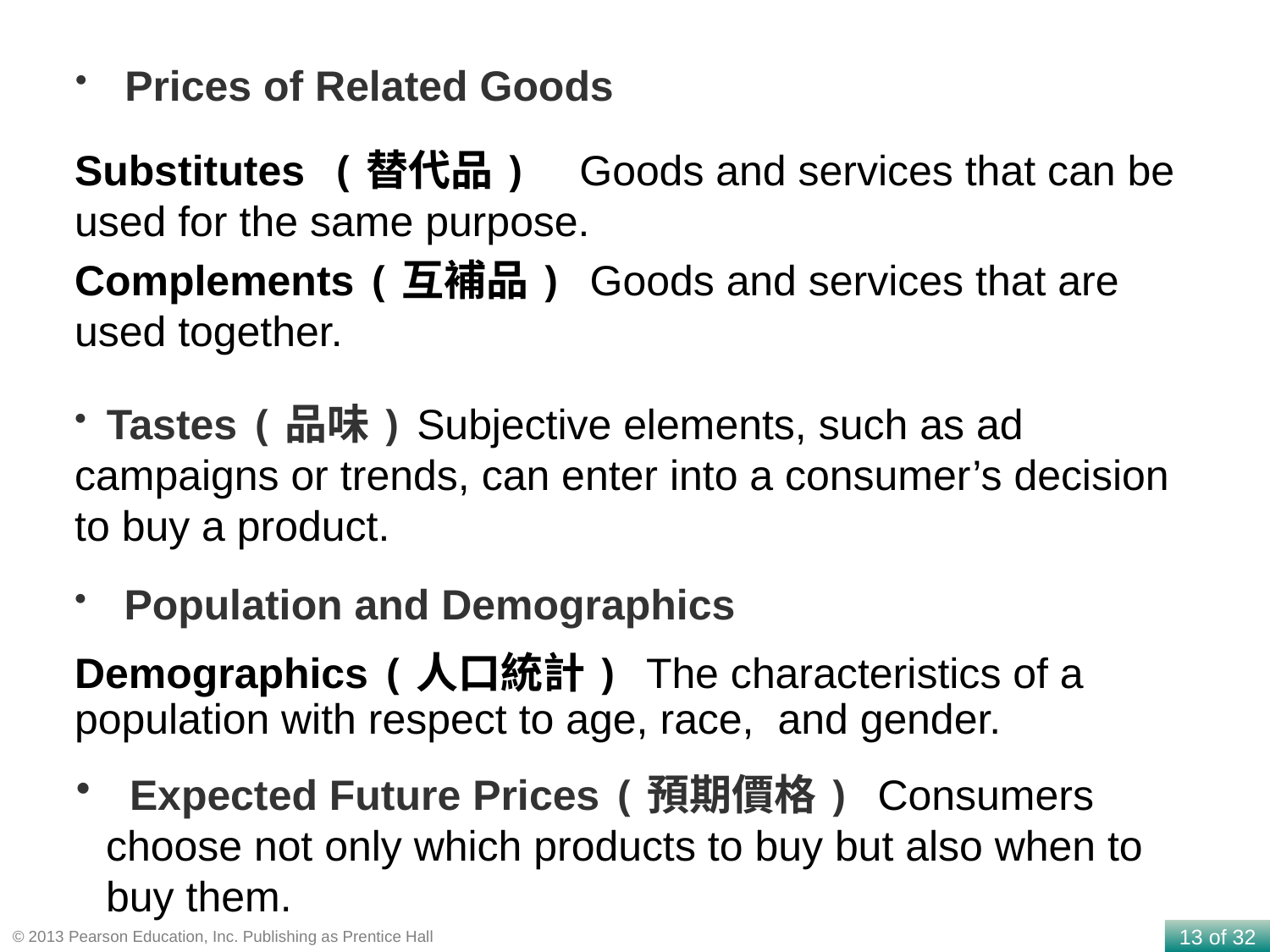

Prices of Related Goods
Substitutes (替代品)  Goods and services that can be used for the same purpose.
Complements (互補品) Goods and services that are used together.
  Tastes (品味) Subjective elements, such as ad campaigns or trends, can enter into a consumer’s decision to buy a product.
  Population and Demographics
Demographics (人口統計) The characteristics of a population with respect to age, race,  and gender.
  Expected Future Prices (預期價格) Consumers choose not only which products to buy but also when to buy them.